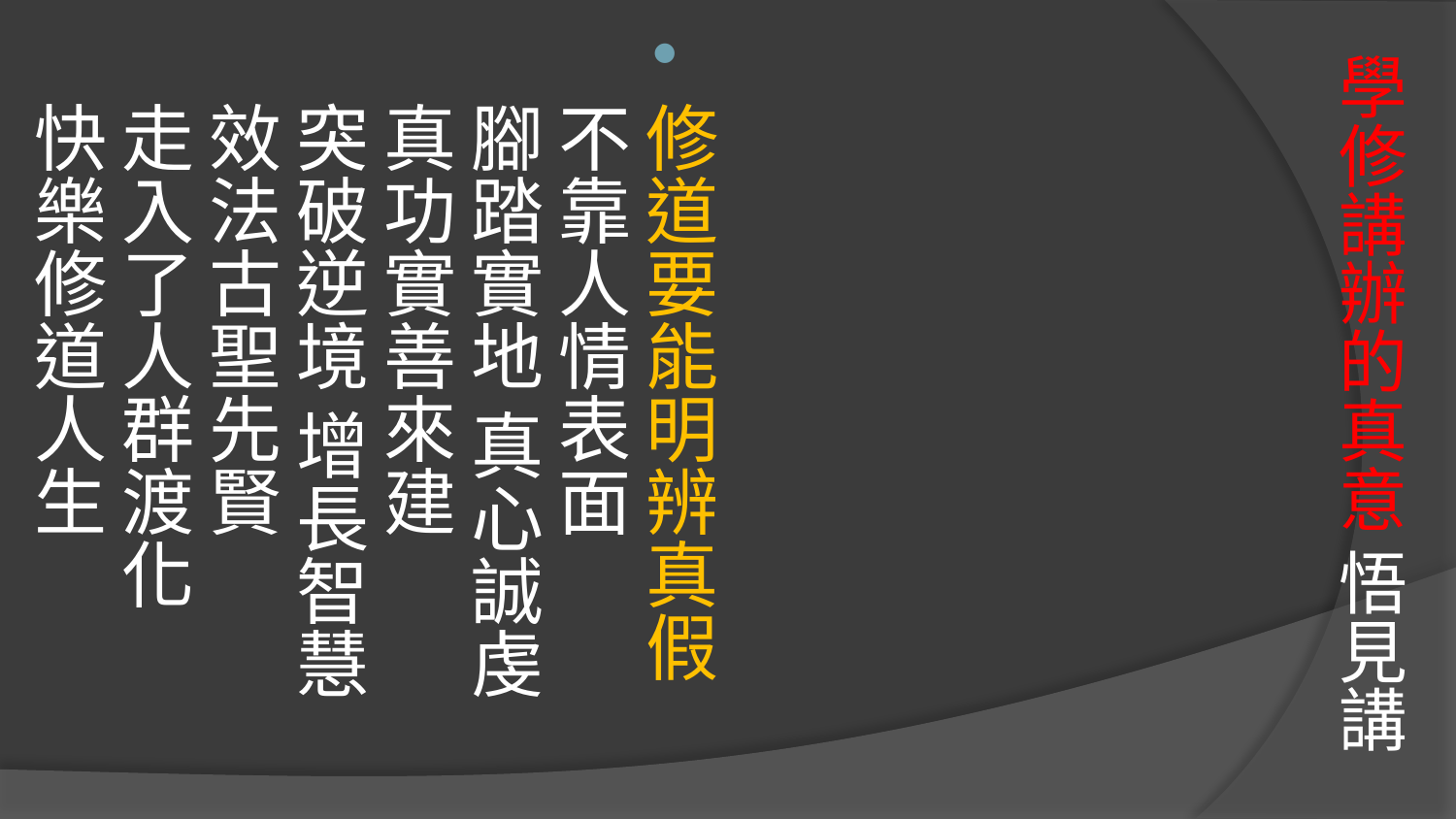

修道要能明辨真假　不靠人情表面
腳踏實地 真心誠虔　真功實善來建
突破逆境 增長智慧　效法古聖先賢
走入了人群渡化　       快樂修道人生
# 學修講辦的真意 悟見講